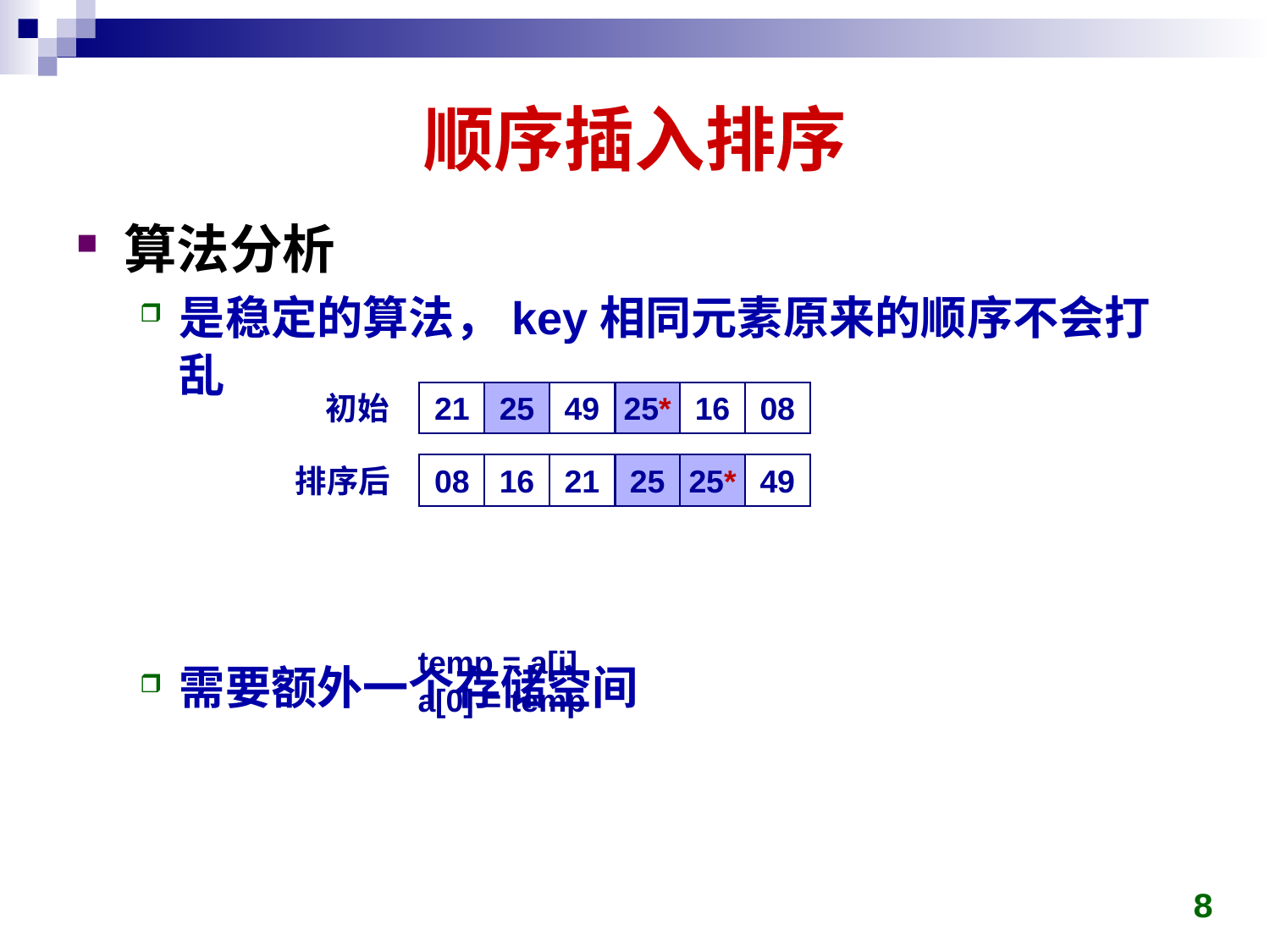

# 顺序插入排序
算法分析
是稳定的算法，key相同元素原来的顺序不会打乱

需要额外一个存储空间

初始
21
25
49
25*
16
08
25
25*
排序后
08
16
21
49
temp = a[i]
a[0] = temp
8